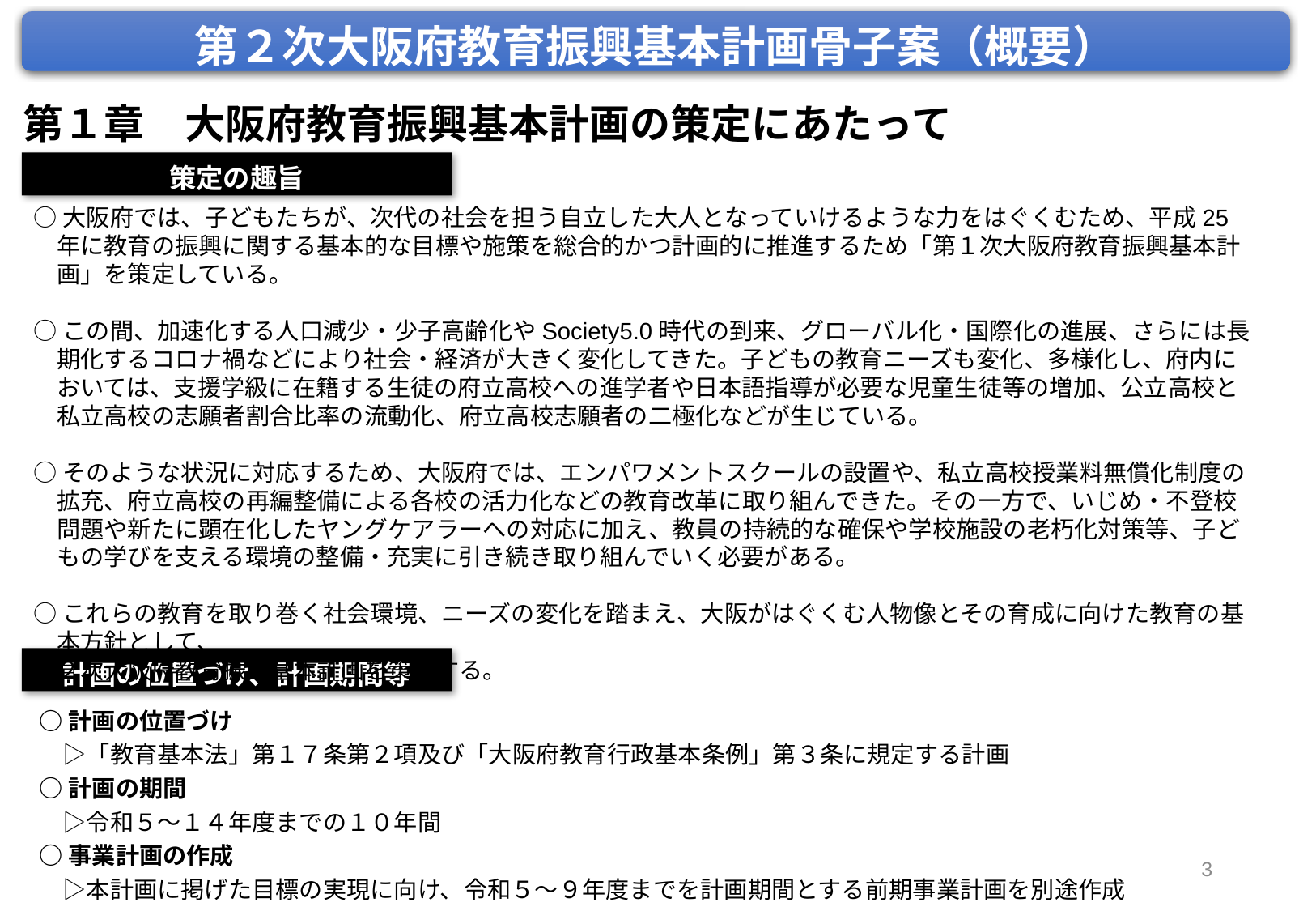

第２次大阪府教育振興基本計画骨子案（概要）
第１章　大阪府教育振興基本計画の策定にあたって
策定の趣旨
○大阪府では、子どもたちが、次代の社会を担う自立した大人となっていけるような力をはぐくむため、平成25年に教育の振興に関する基本的な目標や施策を総合的かつ計画的に推進するため「第１次大阪府教育振興基本計画」を策定している。

○この間、加速化する人口減少・少子高齢化やSociety5.0時代の到来、グローバル化・国際化の進展、さらには長期化するコロナ禍などにより社会・経済が大きく変化してきた。子どもの教育ニーズも変化、多様化し、府内においては、支援学級に在籍する生徒の府立高校への進学者や日本語指導が必要な児童生徒等の増加、公立高校と私立高校の志願者割合比率の流動化、府立高校志願者の二極化などが生じている。

○そのような状況に対応するため、大阪府では、エンパワメントスクールの設置や、私立高校授業料無償化制度の拡充、府立高校の再編整備による各校の活力化などの教育改革に取り組んできた。その一方で、いじめ・不登校問題や新たに顕在化したヤングケアラーへの対応に加え、教員の持続的な確保や学校施設の老朽化対策等、子どもの学びを支える環境の整備・充実に引き続き取り組んでいく必要がある。

○これらの教育を取り巻く社会環境、ニーズの変化を踏まえ、大阪がはぐくむ人物像とその育成に向けた教育の基本方針として、
第２次大阪府教育振興基本計画を策定する。

計画の位置づけ、計画期間等
○計画の位置づけ
　▷「教育基本法」第１７条第２項及び「大阪府教育行政基本条例」第３条に規定する計画
○計画の期間
　▷令和５～１４年度までの１０年間
○事業計画の作成
　▷本計画に掲げた目標の実現に向け、令和５～９年度までを計画期間とする前期事業計画を別途作成
3